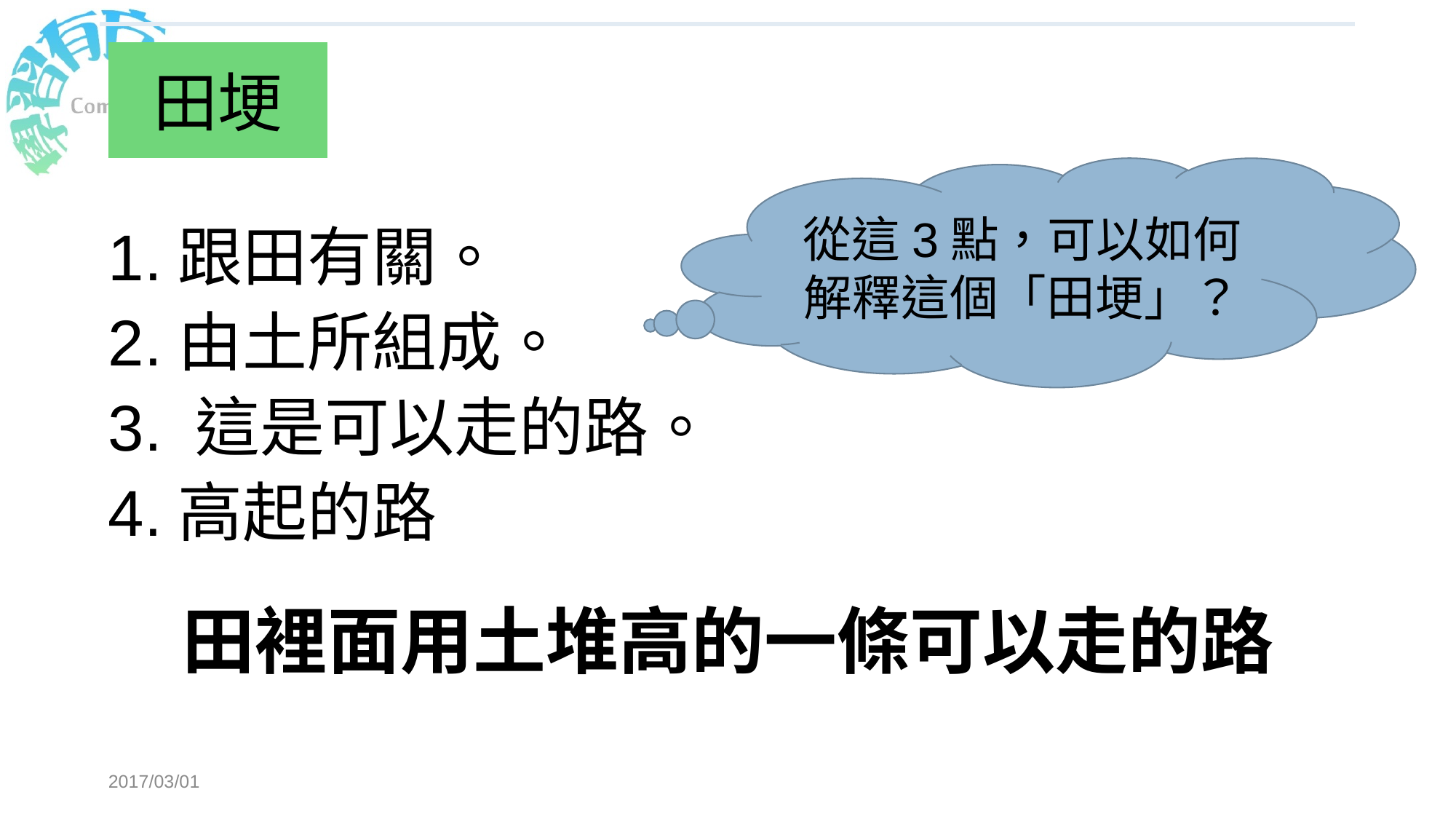

田埂
從這3點，可以如何解釋這個「田埂」？
1.跟田有關。
2.由土所組成。
3. 這是可以走的路。
4.高起的路
田裡面用土堆高的一條可以走的路
2017/03/01